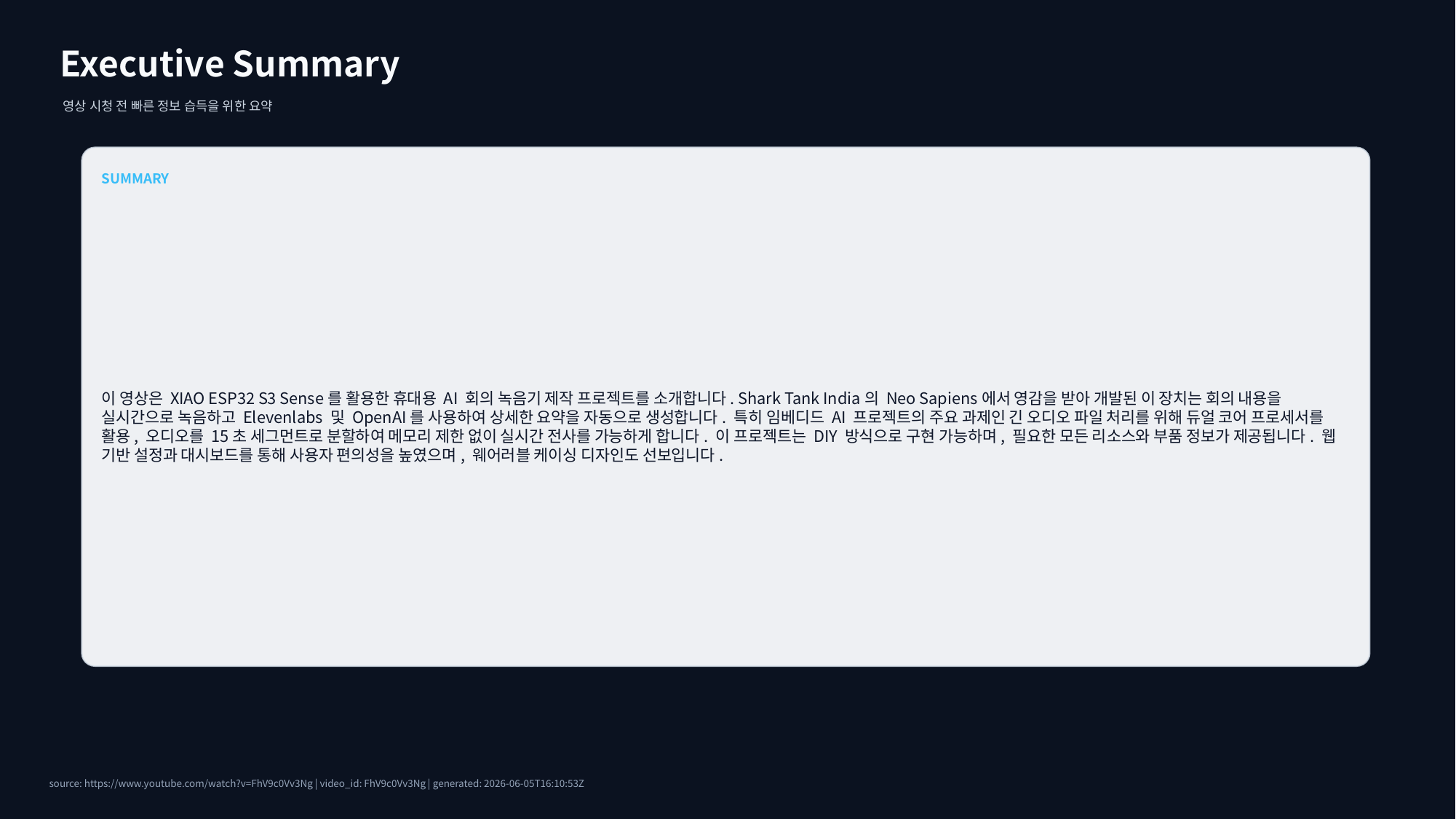

Executive Summary
영상 시청 전 빠른 정보 습득을 위한 요약

SUMMARY
이 영상은 XIAO ESP32 S3 Sense를 활용한 휴대용 AI 회의 녹음기 제작 프로젝트를 소개합니다. Shark Tank India의 Neo Sapiens에서 영감을 받아 개발된 이 장치는 회의 내용을 실시간으로 녹음하고 Elevenlabs 및 OpenAI를 사용하여 상세한 요약을 자동으로 생성합니다. 특히 임베디드 AI 프로젝트의 주요 과제인 긴 오디오 파일 처리를 위해 듀얼 코어 프로세서를 활용, 오디오를 15초 세그먼트로 분할하여 메모리 제한 없이 실시간 전사를 가능하게 합니다. 이 프로젝트는 DIY 방식으로 구현 가능하며, 필요한 모든 리소스와 부품 정보가 제공됩니다. 웹 기반 설정과 대시보드를 통해 사용자 편의성을 높였으며, 웨어러블 케이싱 디자인도 선보입니다.
source: https://www.youtube.com/watch?v=FhV9c0Vv3Ng | video_id: FhV9c0Vv3Ng | generated: 2026-06-05T16:10:53Z